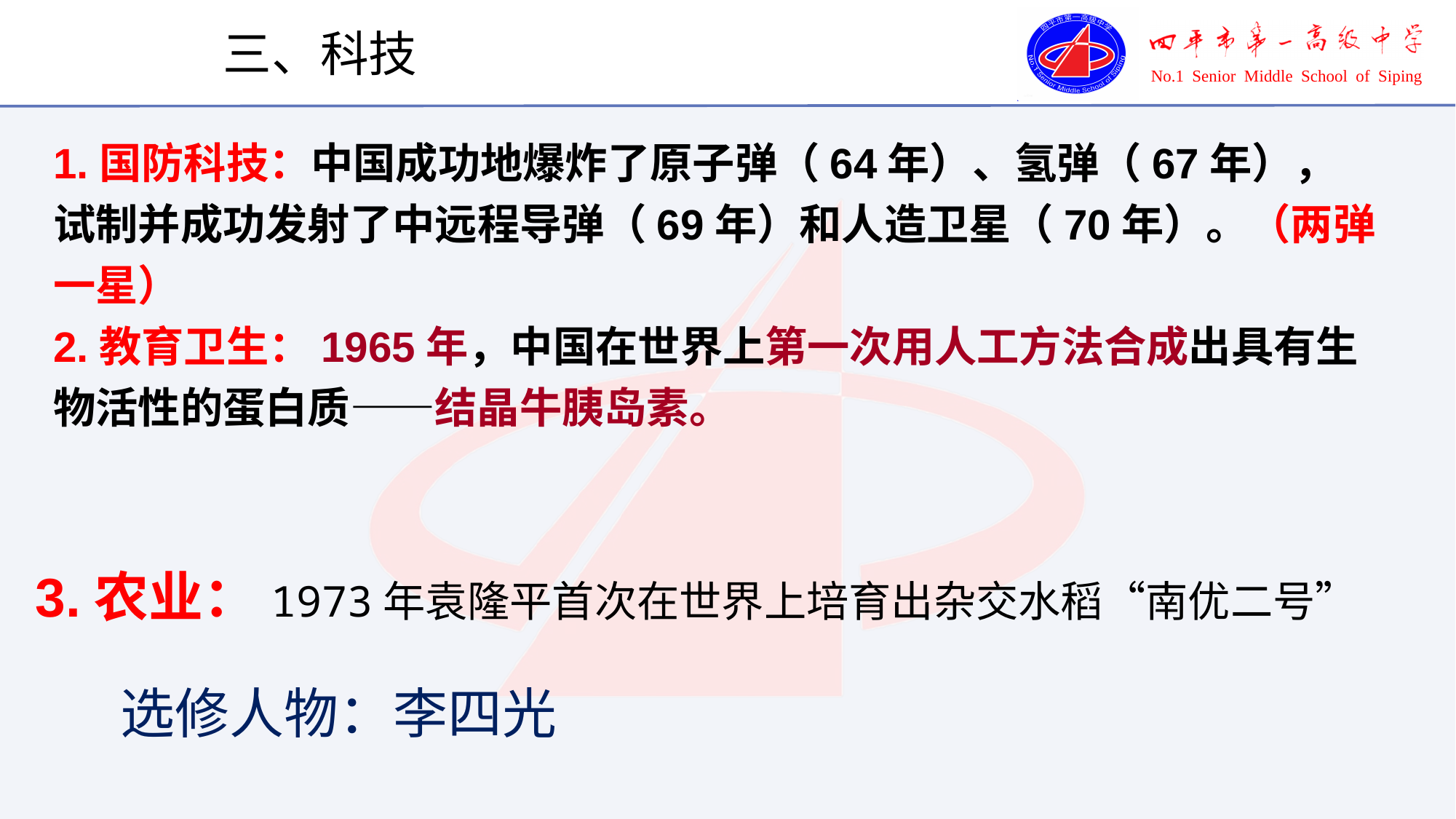

三、科技
1.国防科技：中国成功地爆炸了原子弹（64年）、氢弹（67年），试制并成功发射了中远程导弹（69年）和人造卫星（70年）。（两弹一星）
2.教育卫生：1965年，中国在世界上第一次用人工方法合成出具有生物活性的蛋白质——结晶牛胰岛素。

3.农业：1973年袁隆平首次在世界上培育出杂交水稻“南优二号”

选修人物：李四光